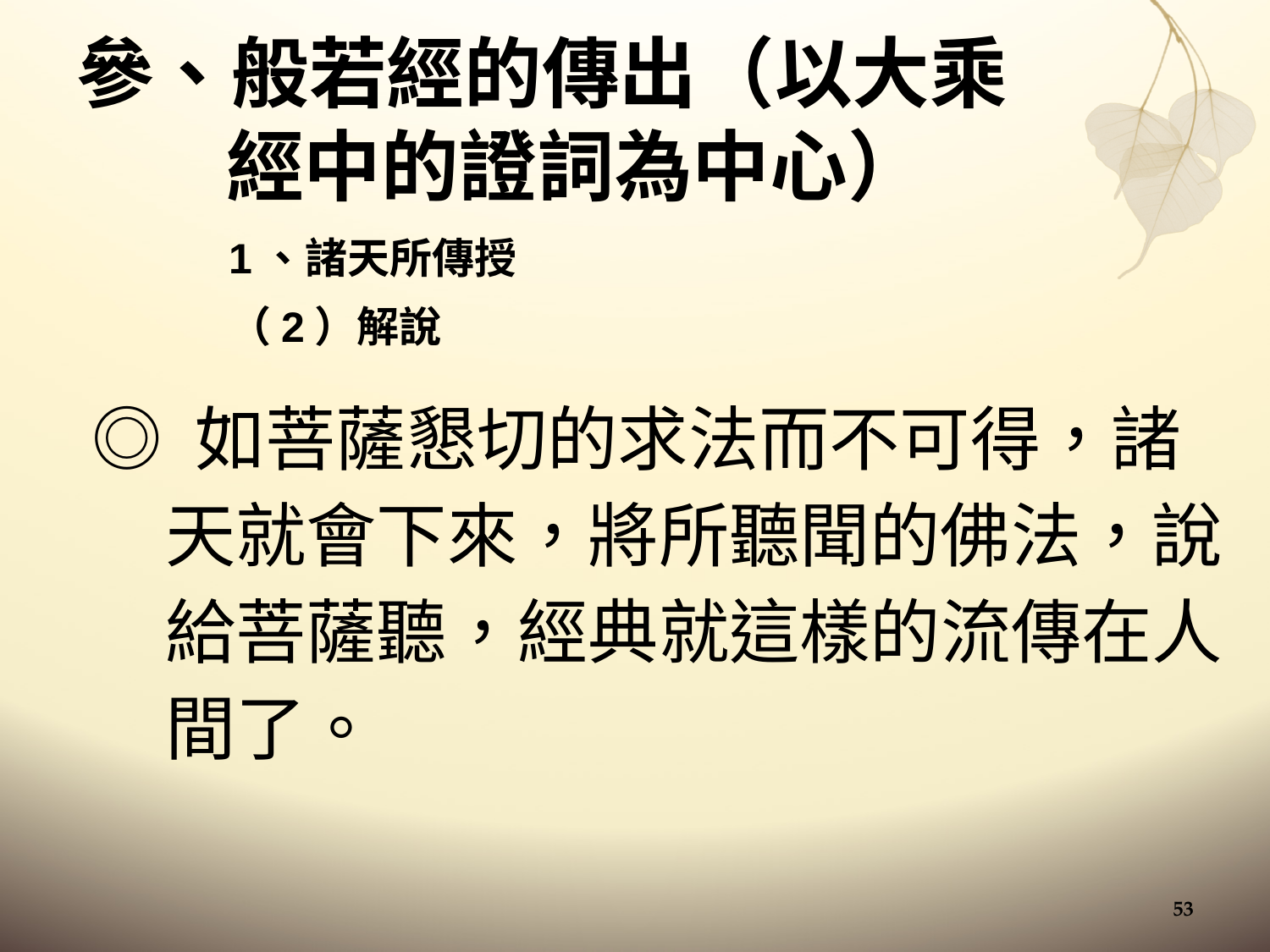

# 參、般若經的傳出（以大乘經中的證詞為中心）
1、諸天所傳授
（2）解說
◎ 如菩薩懇切的求法而不可得，諸天就會下來，將所聽聞的佛法，說給菩薩聽，經典就這樣的流傳在人間了。

53